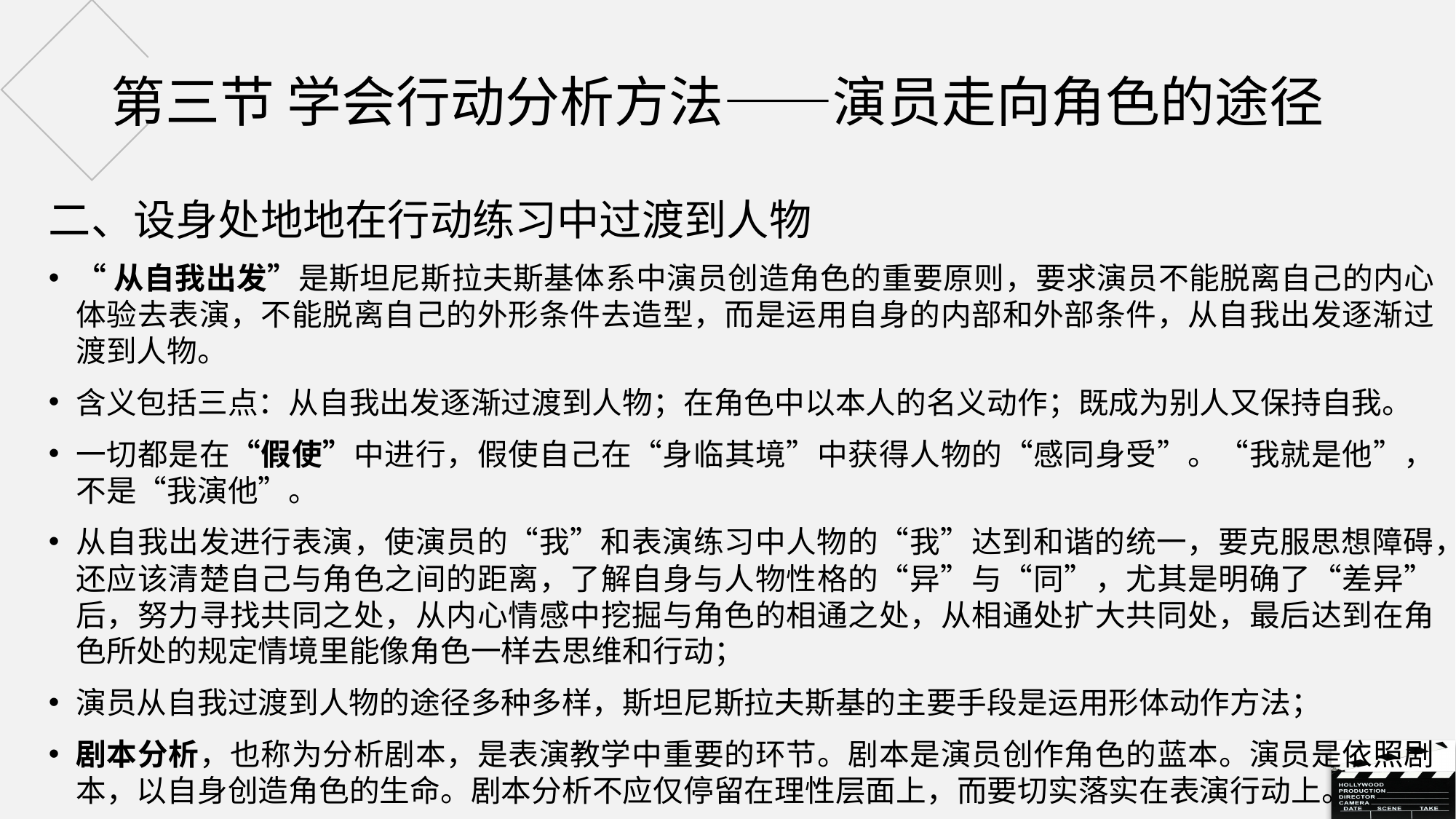

# 第三节 学会行动分析方法——演员走向角色的途径
二、设身处地地在行动练习中过渡到人物
“从自我出发”是斯坦尼斯拉夫斯基体系中演员创造角色的重要原则，要求演员不能脱离自己的内心体验去表演，不能脱离自己的外形条件去造型，而是运用自身的内部和外部条件，从自我出发逐渐过渡到人物。
含义包括三点：从自我出发逐渐过渡到人物；在角色中以本人的名义动作；既成为别人又保持自我。
一切都是在“假使”中进行，假使自己在“身临其境”中获得人物的“感同身受”。“我就是他”，不是“我演他”。
从自我出发进行表演，使演员的“我”和表演练习中人物的“我”达到和谐的统一，要克服思想障碍，还应该清楚自己与角色之间的距离，了解自身与人物性格的“异”与“同”，尤其是明确了“差异”后，努力寻找共同之处，从内心情感中挖掘与角色的相通之处，从相通处扩大共同处，最后达到在角色所处的规定情境里能像角色一样去思维和行动；
演员从自我过渡到人物的途径多种多样，斯坦尼斯拉夫斯基的主要手段是运用形体动作方法；
剧本分析，也称为分析剧本，是表演教学中重要的环节。剧本是演员创作角色的蓝本。演员是依照剧本，以自身创造角色的生命。剧本分析不应仅停留在理性层面上，而要切实落实在表演行动上。